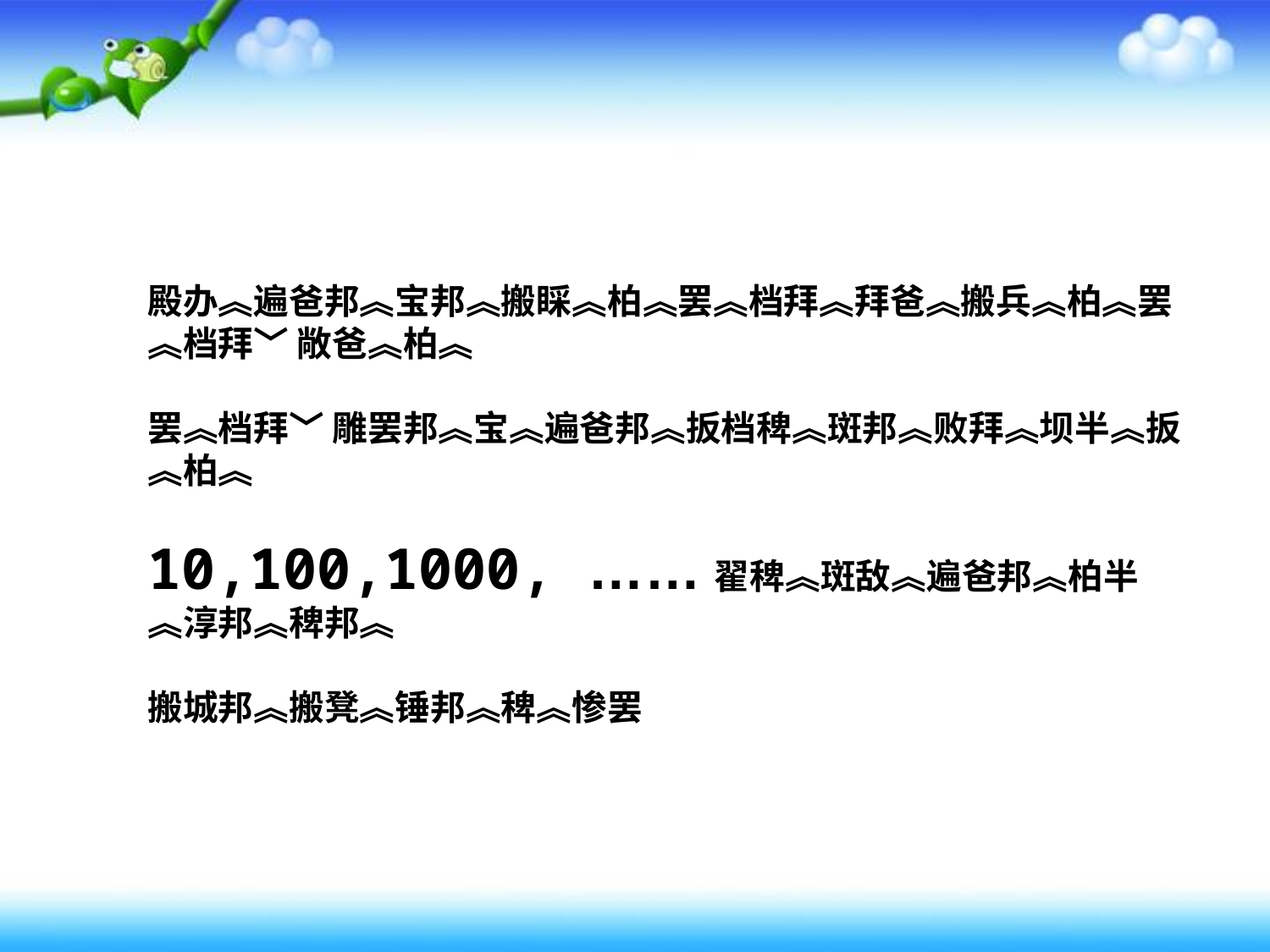

殿办︽遍爸邦︽宝邦︽搬睬︽柏︽罢︽档拜︽拜爸︽搬兵︽柏︽罢︽档拜﹀ 敞爸︽柏︽

罢︽档拜﹀ 雕罢邦︽宝︽遍爸邦︽扳档稗︽斑邦︽败拜︽坝半︽扳︽柏︽

10,100,1000, ……翟稗︽斑敌︽遍爸邦︽柏半︽淳邦︽稗邦︽

搬城邦︽搬凳︽锤邦︽稗︽惨罢